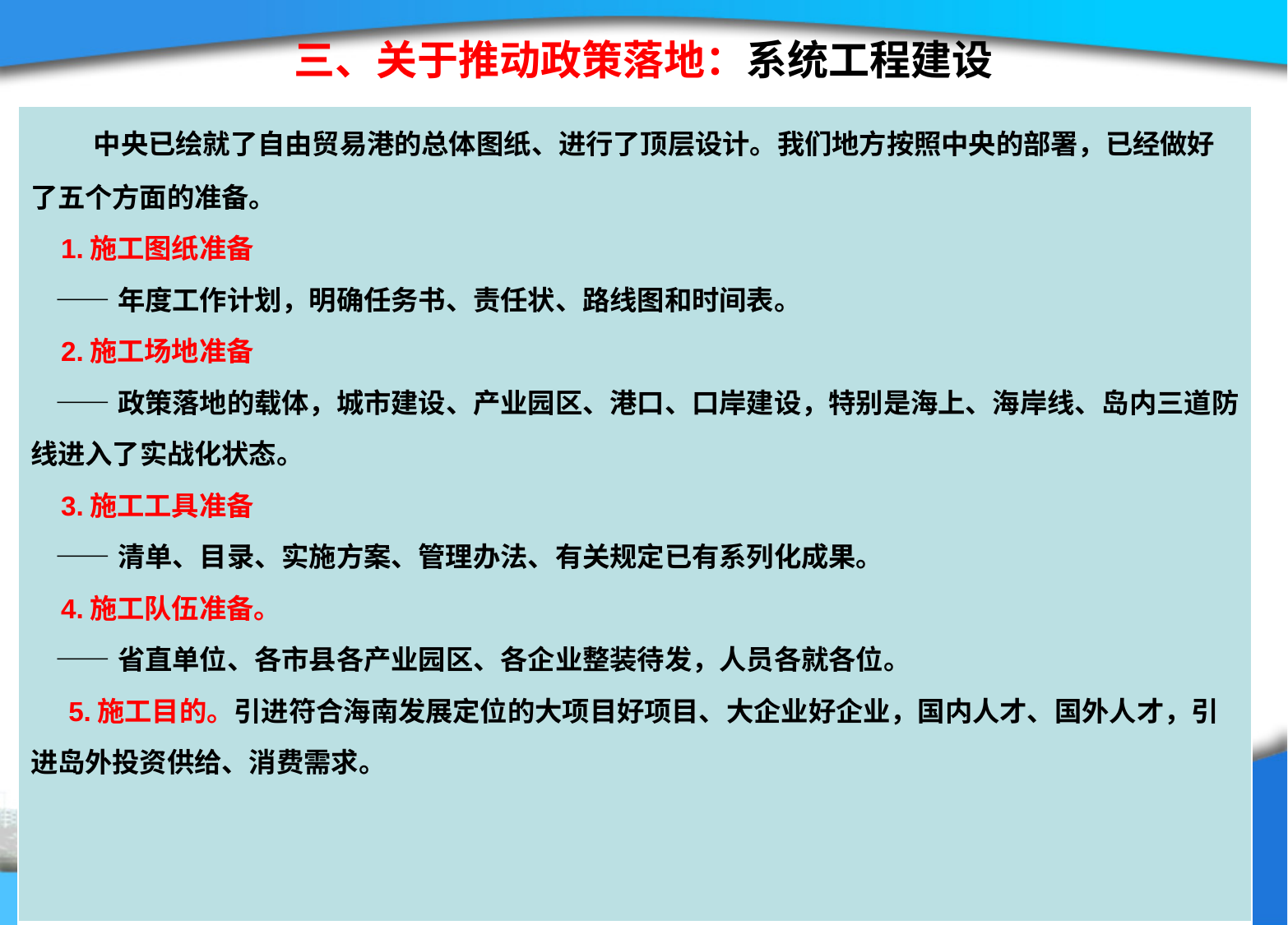

# 三、关于推动政策落地：系统工程建设
| 中央已绘就了自由贸易港的总体图纸、进行了顶层设计。我们地方按照中央的部署，已经做好了五个方面的准备。 1.施工图纸准备 ——年度工作计划，明确任务书、责任状、路线图和时间表。 2.施工场地准备 ——政策落地的载体，城市建设、产业园区、港口、口岸建设，特别是海上、海岸线、岛内三道防线进入了实战化状态。 3.施工工具准备 ——清单、目录、实施方案、管理办法、有关规定已有系列化成果。 4.施工队伍准备。 ——省直单位、各市县各产业园区、各企业整装待发，人员各就各位。 5.施工目的。引进符合海南发展定位的大项目好项目、大企业好企业，国内人才、国外人才，引进岛外投资供给、消费需求。 |
| --- |